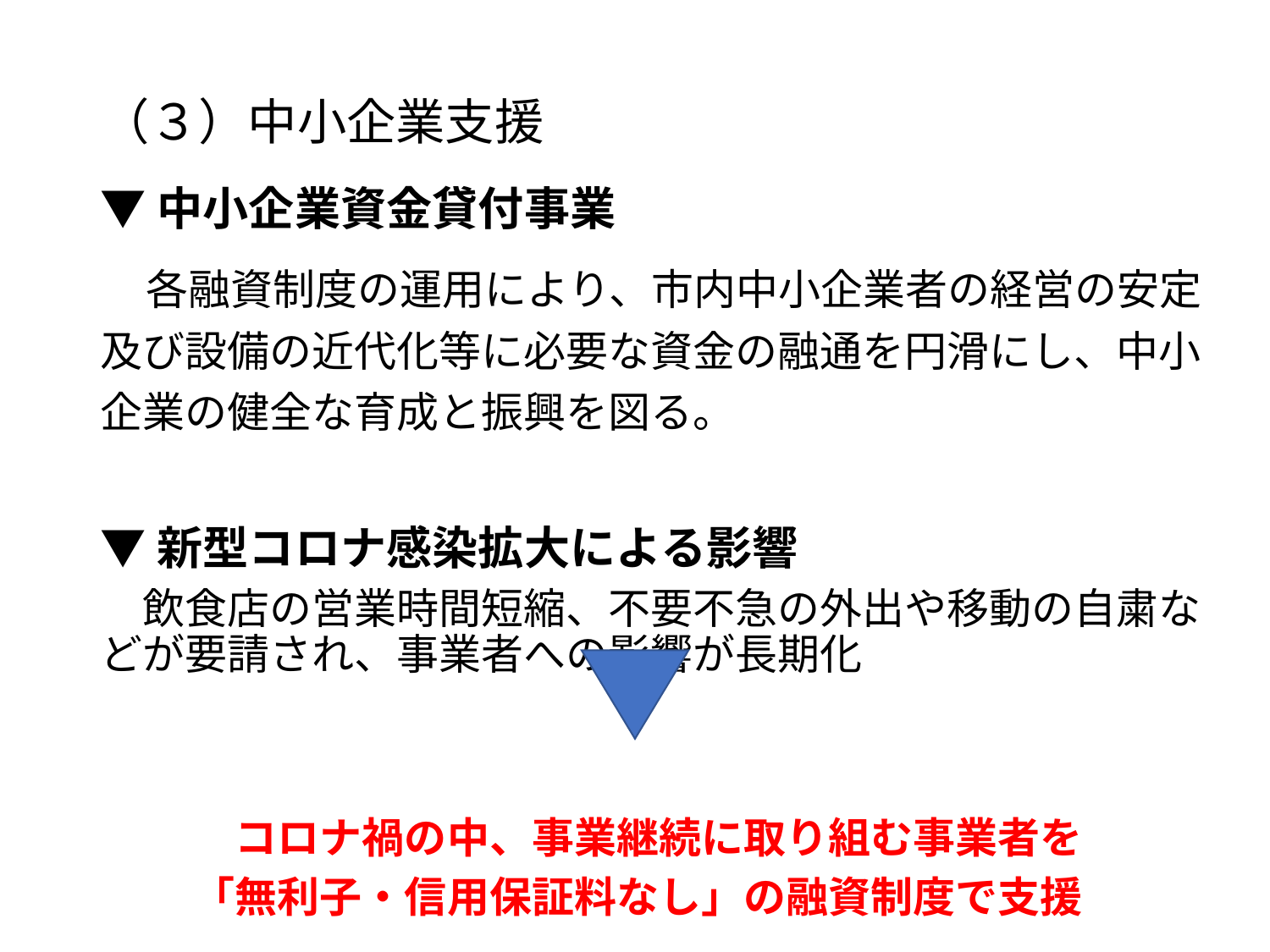

（３）中小企業支援
▼中小企業資金貸付事業
　各融資制度の運用により、市内中小企業者の経営の安定及び設備の近代化等に必要な資金の融通を円滑にし、中小企業の健全な育成と振興を図る。

▼新型コロナ感染拡大による影響
　飲食店の営業時間短縮、不要不急の外出や移動の自粛などが要請され、事業者への影響が長期化

コロナ禍の中、事業継続に取り組む事業者を
「無利子・信用保証料なし」の融資制度で支援